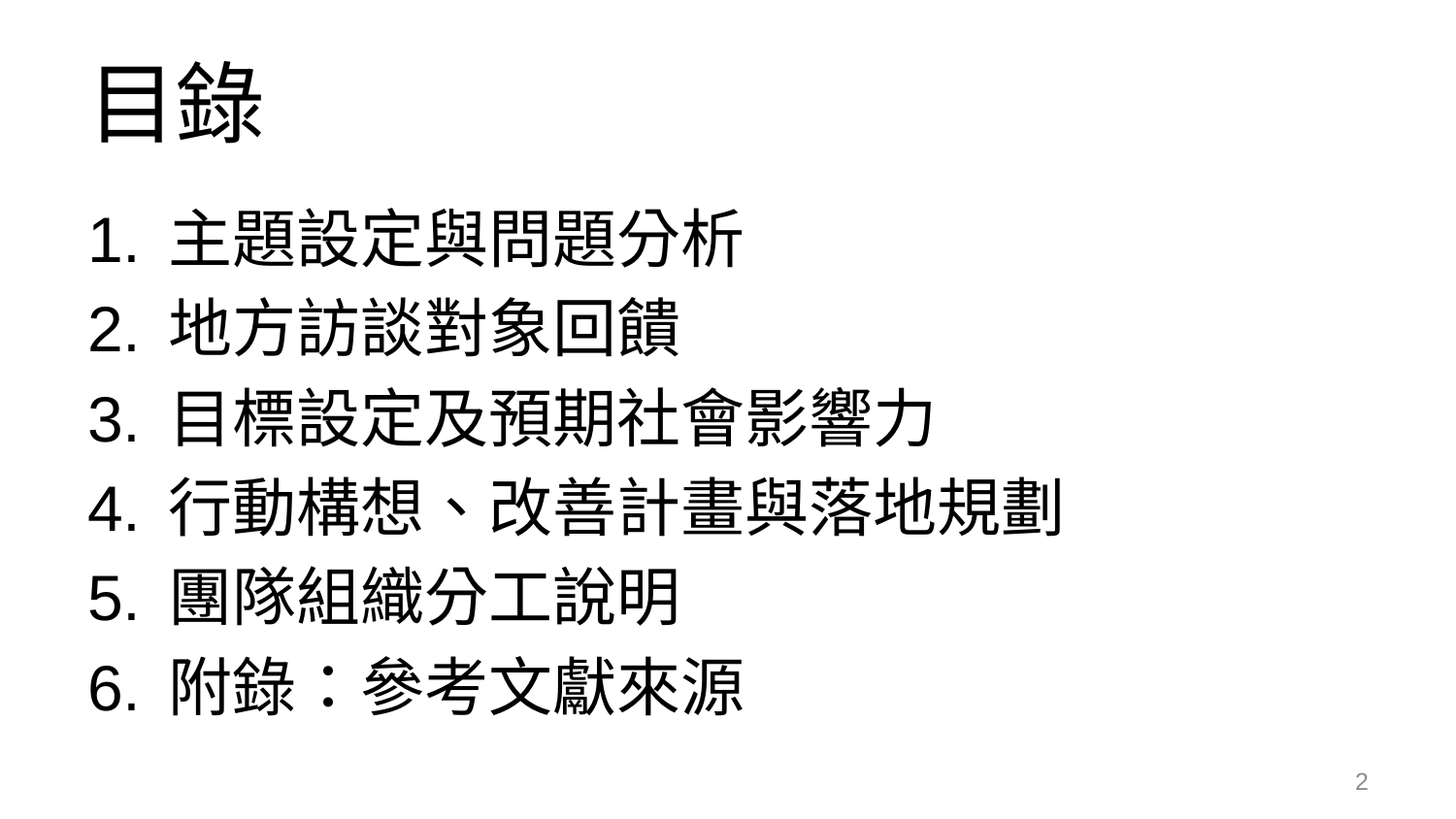

# 目錄
主題設定與問題分析
地方訪談對象回饋
目標設定及預期社會影響力
行動構想、改善計畫與落地規劃
團隊組織分工說明
附錄：參考文獻來源
2